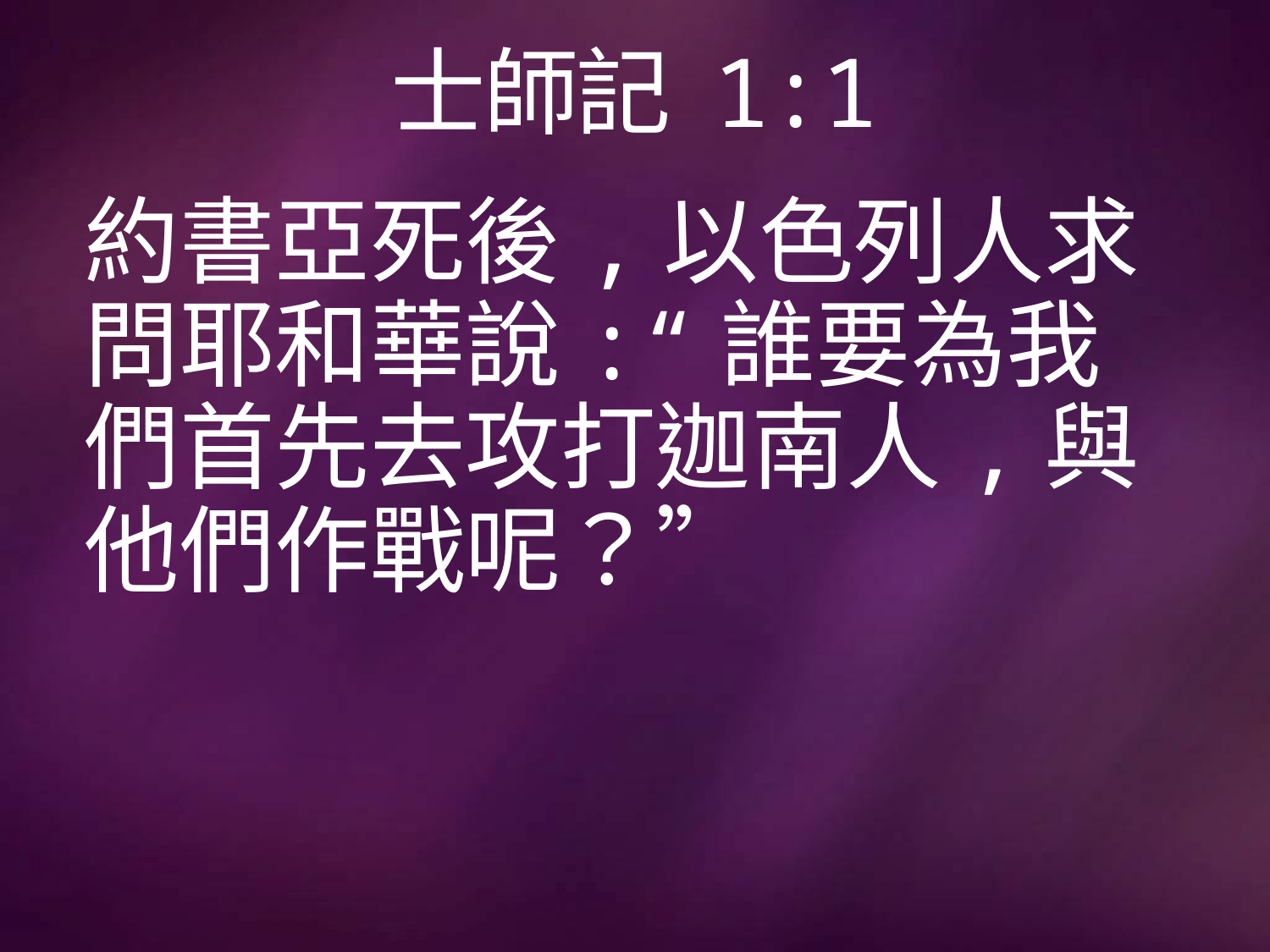

# 士師記 1:1
約書亞死後,以色列人求問耶和華說:“誰要為我們首先去攻打迦南人,與他們作戰呢？”